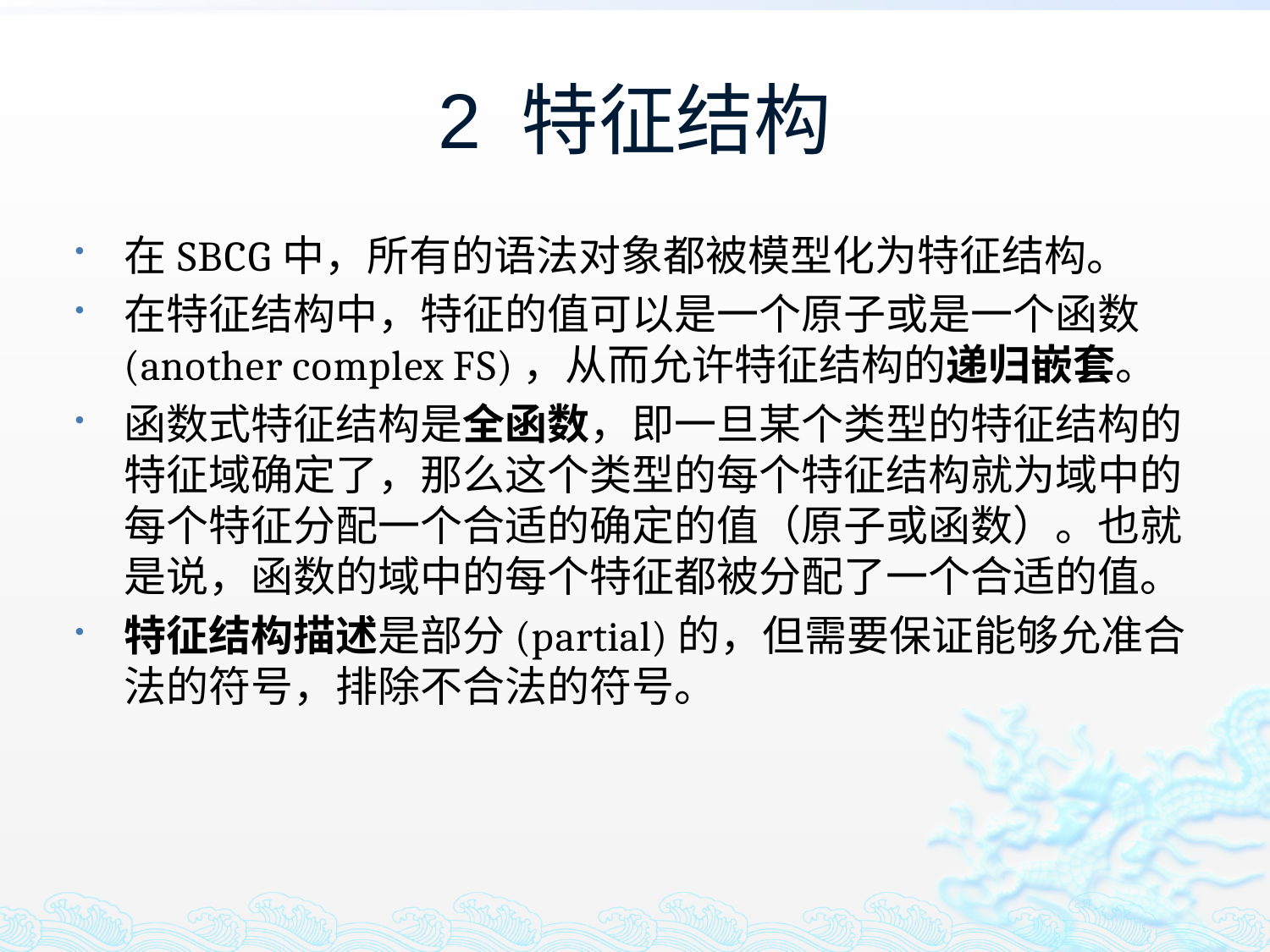

# 2 特征结构
在SBCG中，所有的语法对象都被模型化为特征结构。
在特征结构中，特征的值可以是一个原子或是一个函数(another complex FS)，从而允许特征结构的递归嵌套。
函数式特征结构是全函数，即一旦某个类型的特征结构的特征域确定了，那么这个类型的每个特征结构就为域中的每个特征分配一个合适的确定的值（原子或函数）。也就是说，函数的域中的每个特征都被分配了一个合适的值。
特征结构描述是部分(partial)的，但需要保证能够允准合法的符号，排除不合法的符号。